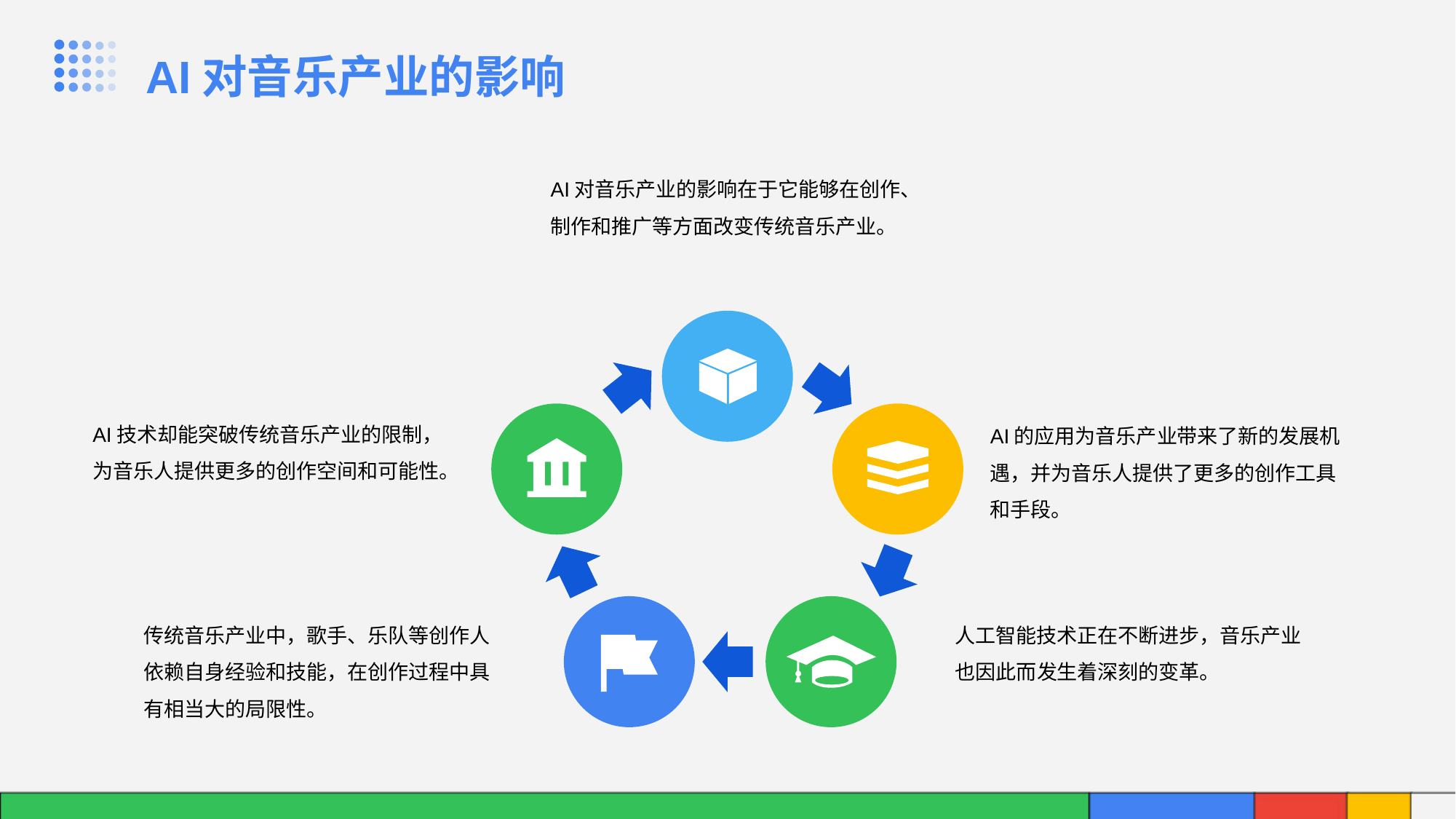

AI对音乐产业的影响

AI对音乐产业的影响在于它能够在创作、制作和推广等方面改变传统音乐产业。

AI技术却能突破传统音乐产业的限制，为音乐人提供更多的创作空间和可能性。
AI的应用为音乐产业带来了新的发展机遇，并为音乐人提供了更多的创作工具和手段。

传统音乐产业中，歌手、乐队等创作人依赖自身经验和技能，在创作过程中具有相当大的局限性。
人工智能技术正在不断进步，音乐产业也因此而发生着深刻的变革。